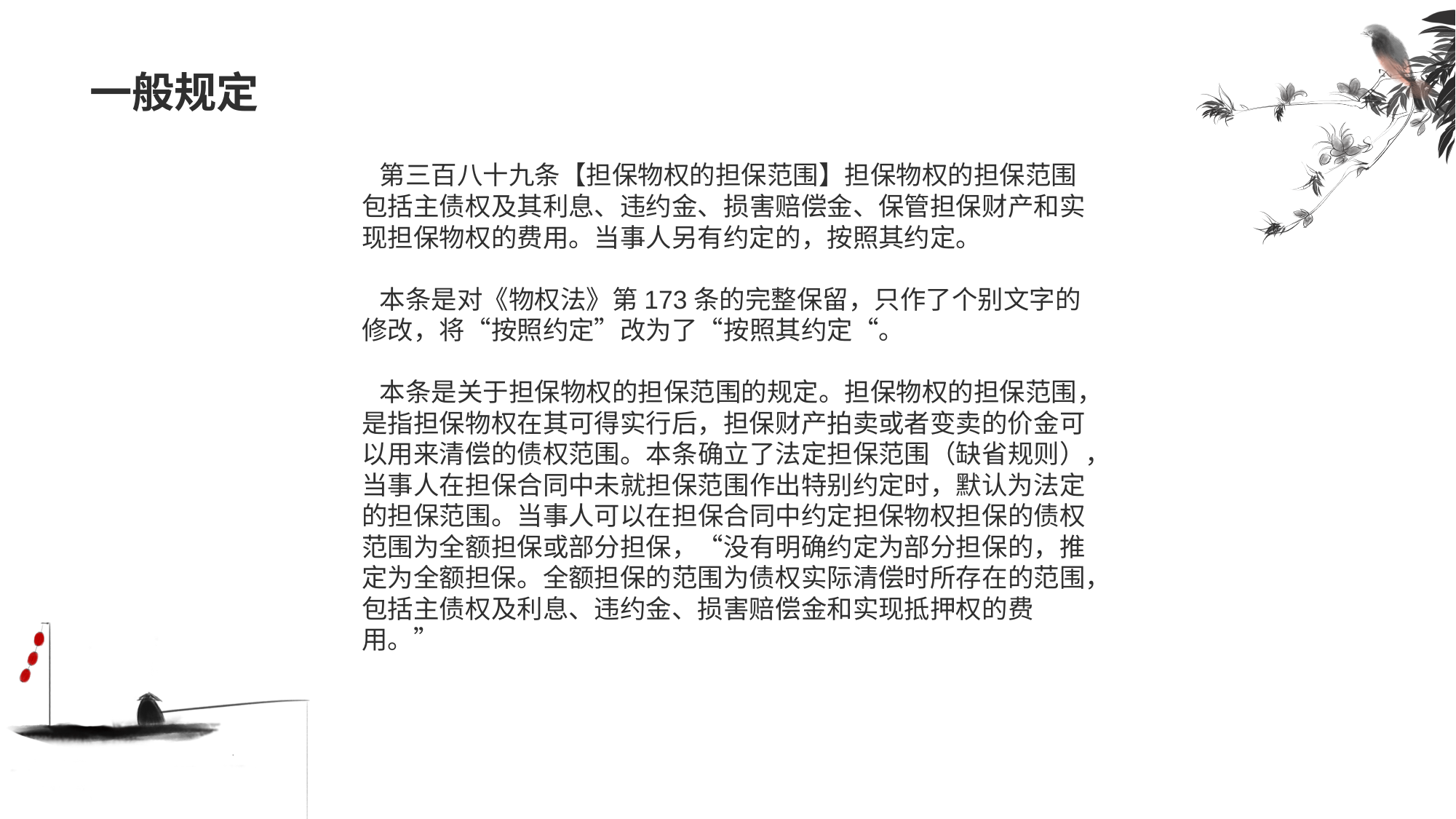

# 一般规定

  第三百八十九条【担保物权的担保范围】担保物权的担保范围包括主债权及其利息、违约金、损害赔偿金、保管担保财产和实现担保物权的费用。当事人另有约定的，按照其约定。

  本条是对《物权法》第173条的完整保留，只作了个别文字的修改，将“按照约定”改为了“按照其约定“。

  本条是关于担保物权的担保范围的规定。担保物权的担保范围，是指担保物权在其可得实行后，担保财产拍卖或者变卖的价金可以用来清偿的债权范围。本条确立了法定担保范围（缺省规则），当事人在担保合同中未就担保范围作出特别约定时，默认为法定的担保范围。当事人可以在担保合同中约定担保物权担保的债权范围为全额担保或部分担保，“没有明确约定为部分担保的，推定为全额担保。全额担保的范围为债权实际清偿时所存在的范围，包括主债权及利息、违约金、损害赔偿金和实现抵押权的费用。”
53